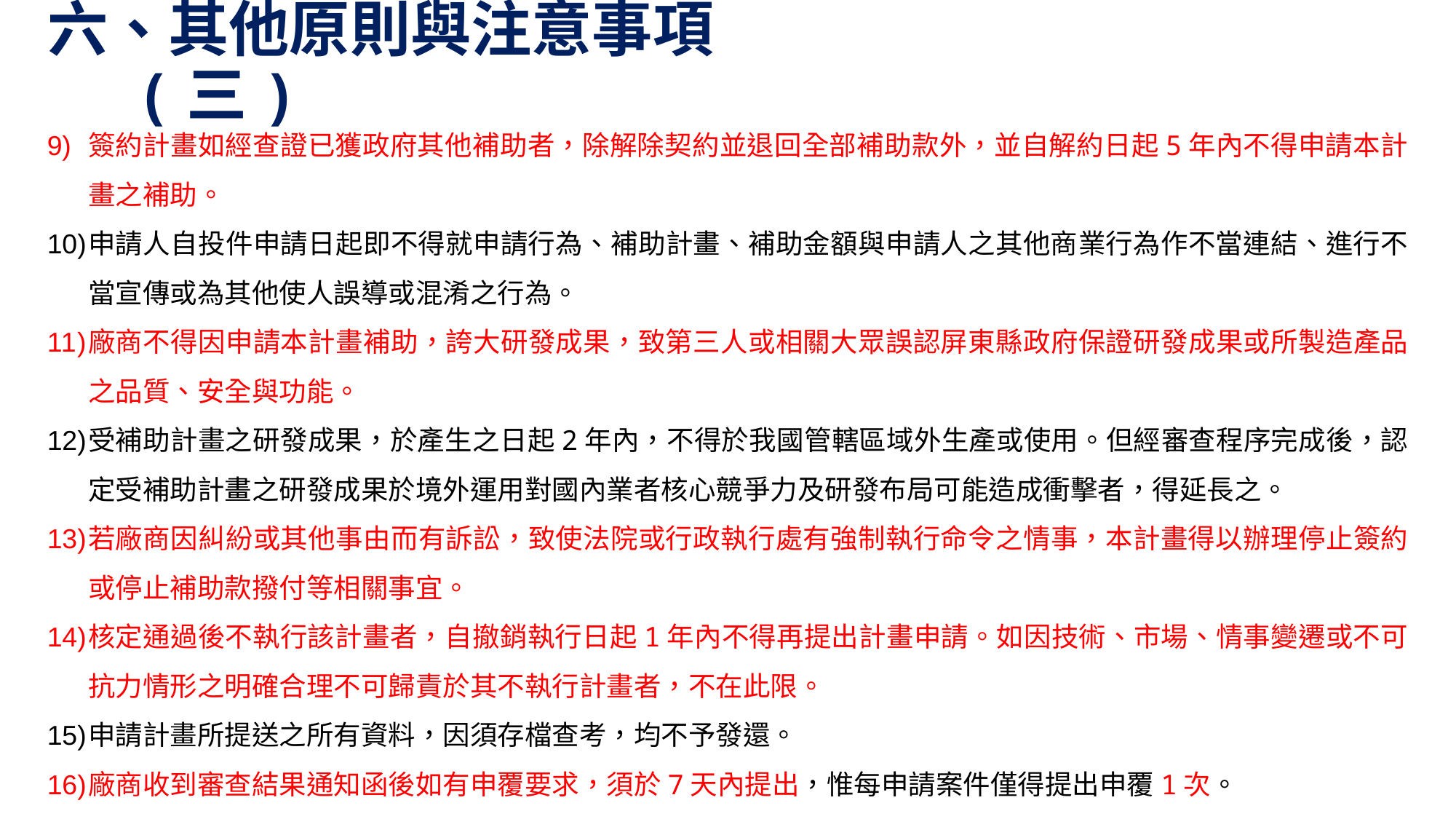

# 六、其他原則與注意事項(三)
簽約計畫如經查證已獲政府其他補助者，除解除契約並退回全部補助款外，並自解約日起5年內不得申請本計畫之補助。
申請人自投件申請日起即不得就申請行為、補助計畫、補助金額與申請人之其他商業行為作不當連結、進行不當宣傳或為其他使人誤導或混淆之行為。
廠商不得因申請本計畫補助，誇大研發成果，致第三人或相關大眾誤認屏東縣政府保證研發成果或所製造產品之品質、安全與功能。
受補助計畫之研發成果，於產生之日起2年內，不得於我國管轄區域外生產或使用。但經審查程序完成後，認定受補助計畫之研發成果於境外運用對國內業者核心競爭力及研發布局可能造成衝擊者，得延長之。
若廠商因糾紛或其他事由而有訴訟，致使法院或行政執行處有強制執行命令之情事，本計畫得以辦理停止簽約或停止補助款撥付等相關事宜。
核定通過後不執行該計畫者，自撤銷執行日起1年內不得再提出計畫申請。如因技術、市場、情事變遷或不可抗力情形之明確合理不可歸責於其不執行計畫者，不在此限。
申請計畫所提送之所有資料，因須存檔查考，均不予發還。
廠商收到審查結果通知函後如有申覆要求，須於7天內提出，惟每申請案件僅得提出申覆1次。